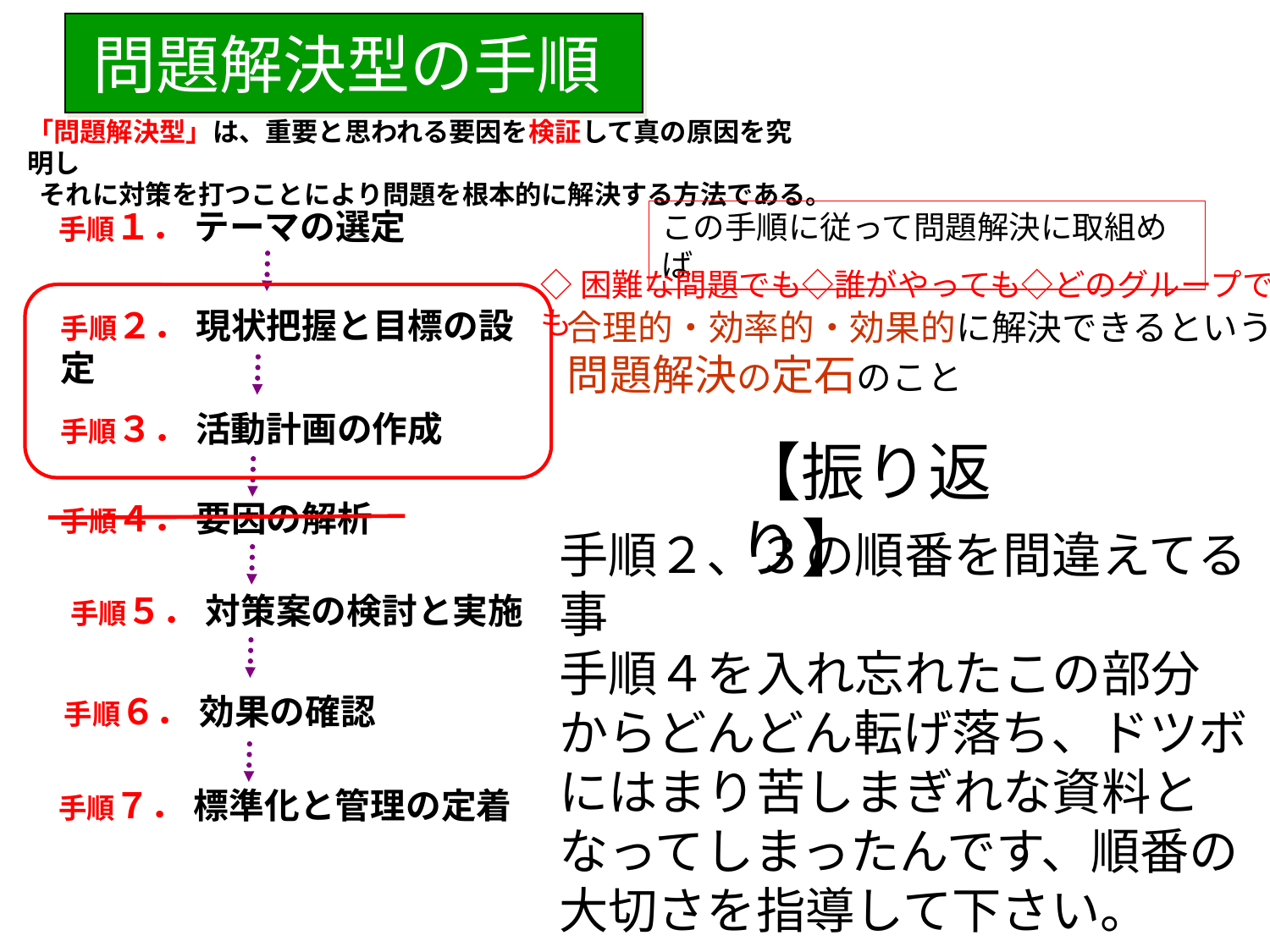

問題解決型の手順
「問題解決型」は、重要と思われる要因を検証して真の原因を究明し
 それに対策を打つことにより問題を根本的に解決する方法である。
手順１． テーマの選定
この手順に従って問題解決に取組めば

◇困難な問題でも◇誰がやっても◇どのグループでも

手順２． 現状把握と目標の設定
合理的・効率的・効果的に解決できるという
問題解決の定石のこと

手順３． 活動計画の作成
【振り返り】

手順４． 要因の解析
手順２、３の順番を間違えてる事
手順４を入れ忘れたこの部分
からどんどん転げ落ち、ドツボ
にはまり苦しまぎれな資料と
なってしまったんです、順番の
大切さを指導して下さい。

手順５． 対策案の検討と実施

手順６． 効果の確認

手順７． 標準化と管理の定着